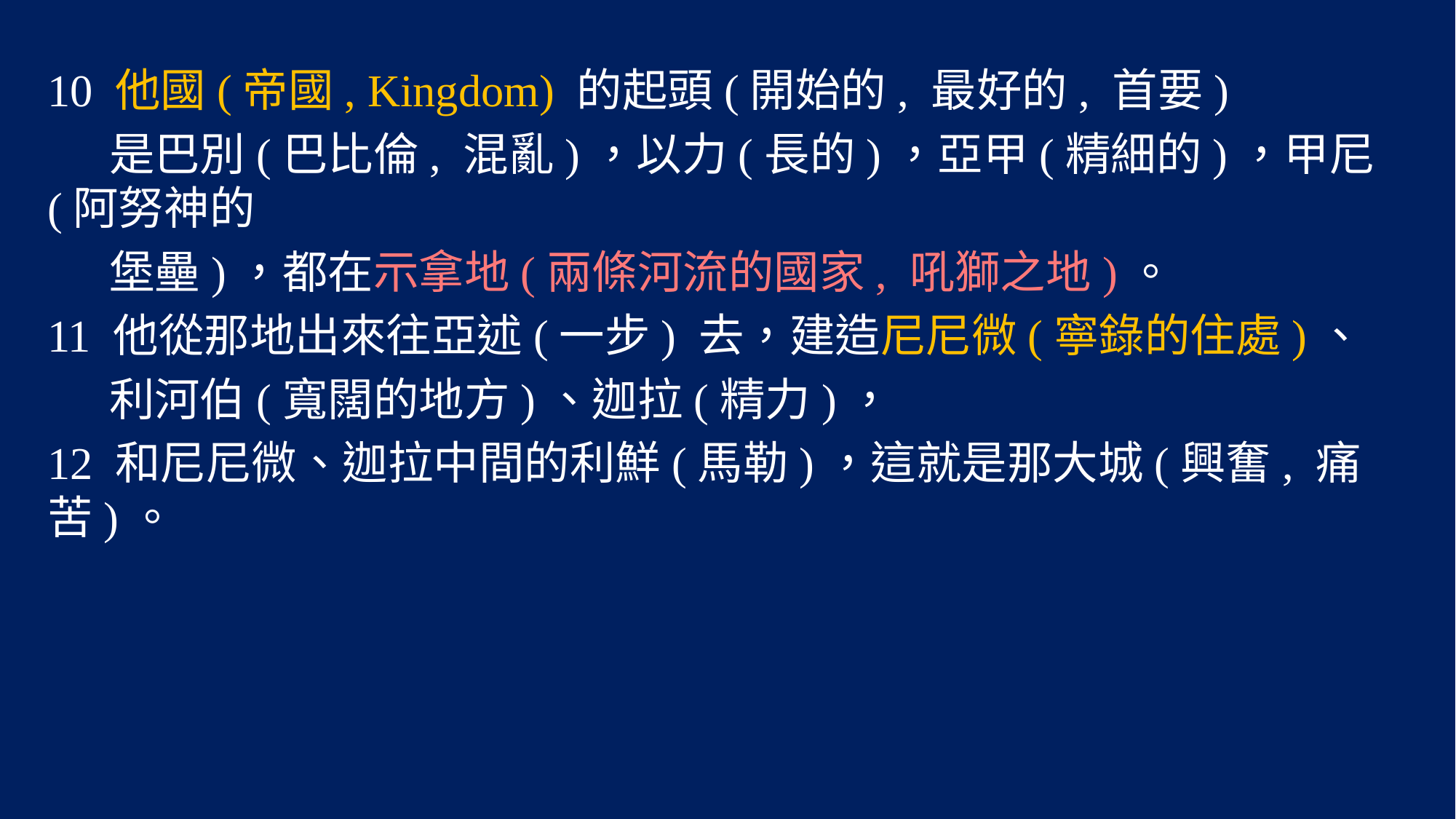

10 他國(帝國, Kingdom) 的起頭(開始的, 最好的, 首要)
     是巴別(巴比倫, 混亂)，以力(長的)，亞甲(精細的)，甲尼(阿努神的
     堡壘)，都在示拿地(兩條河流的國家, 吼獅之地)。
11 他從那地出來往亞述(一步) 去，建造尼尼微(寧錄的住處)、
     利河伯(寬闊的地方)、迦拉(精力)，
12 和尼尼微、迦拉中間的利鮮(馬勒)，這就是那大城(興奮, 痛苦)。